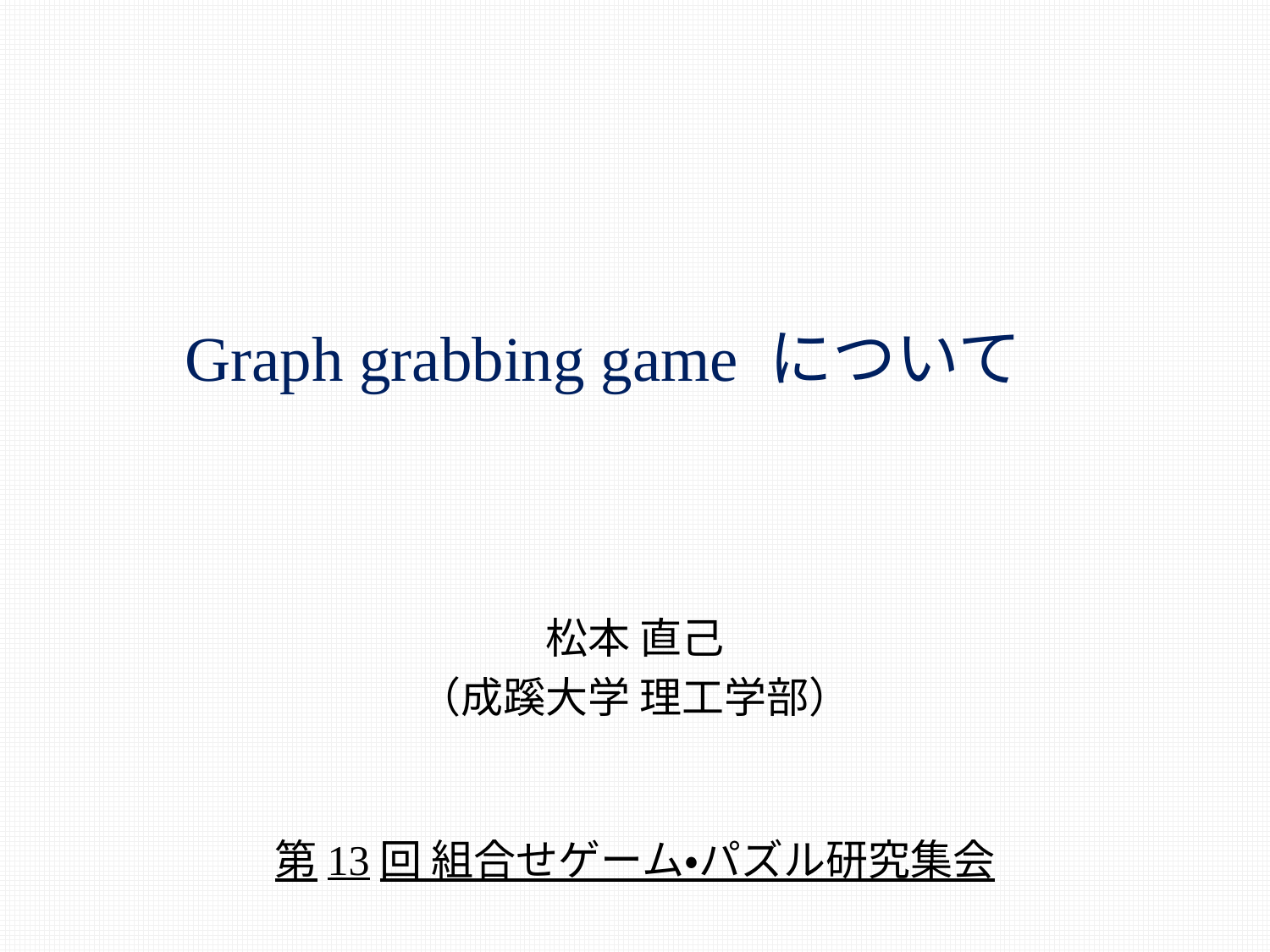

# Graph grabbing game について

松本 直己
（成蹊大学 理工学部）

第13回 組合せゲーム・パズル研究集会